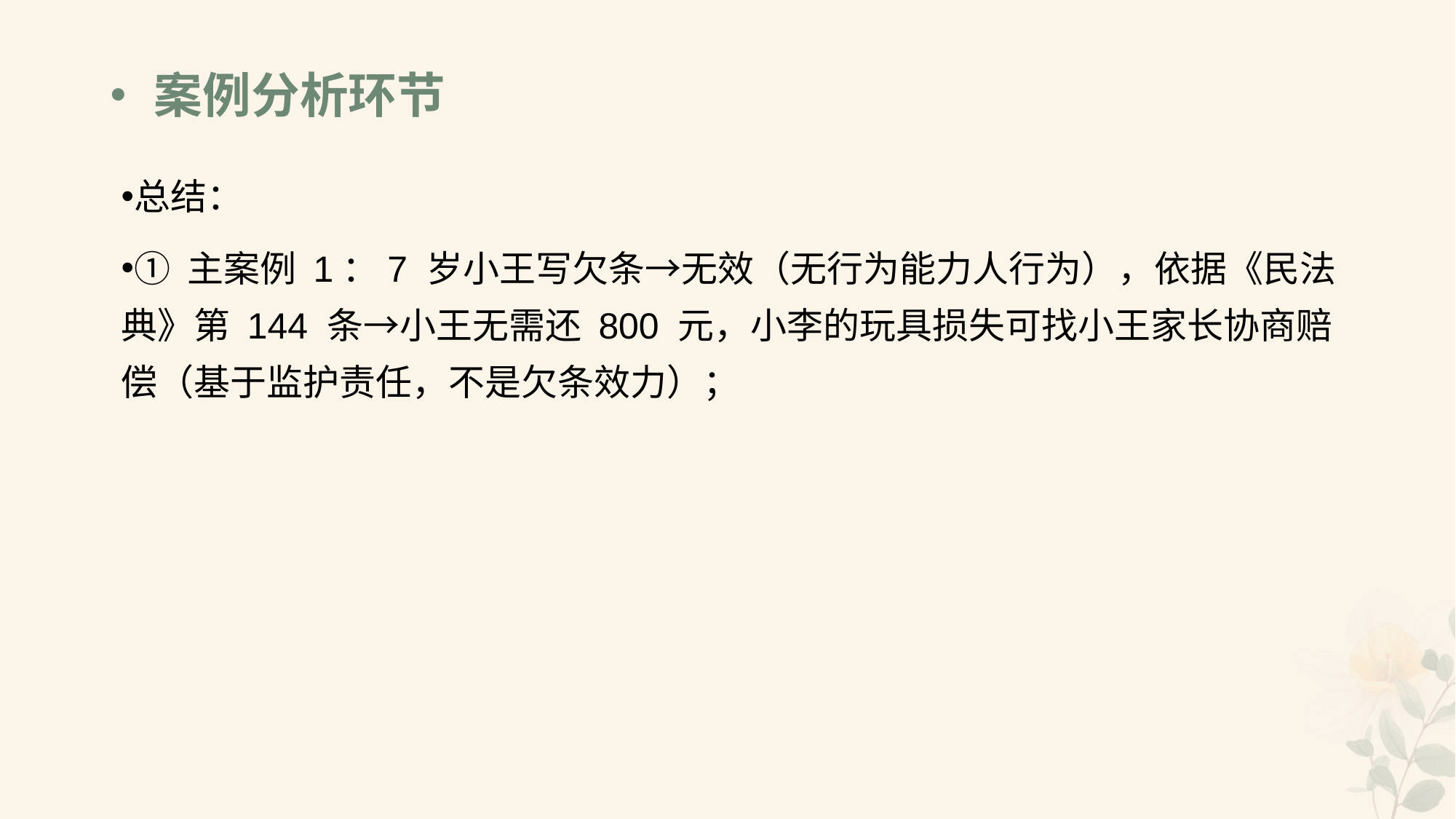

# •案例分析环节
总结：
① 主案例 1：7 岁小王写欠条→无效（无行为能力人行为），依据《民法典》第 144 条→小王无需还 800 元，小李的玩具损失可找小王家长协商赔偿（基于监护责任，不是欠条效力）；